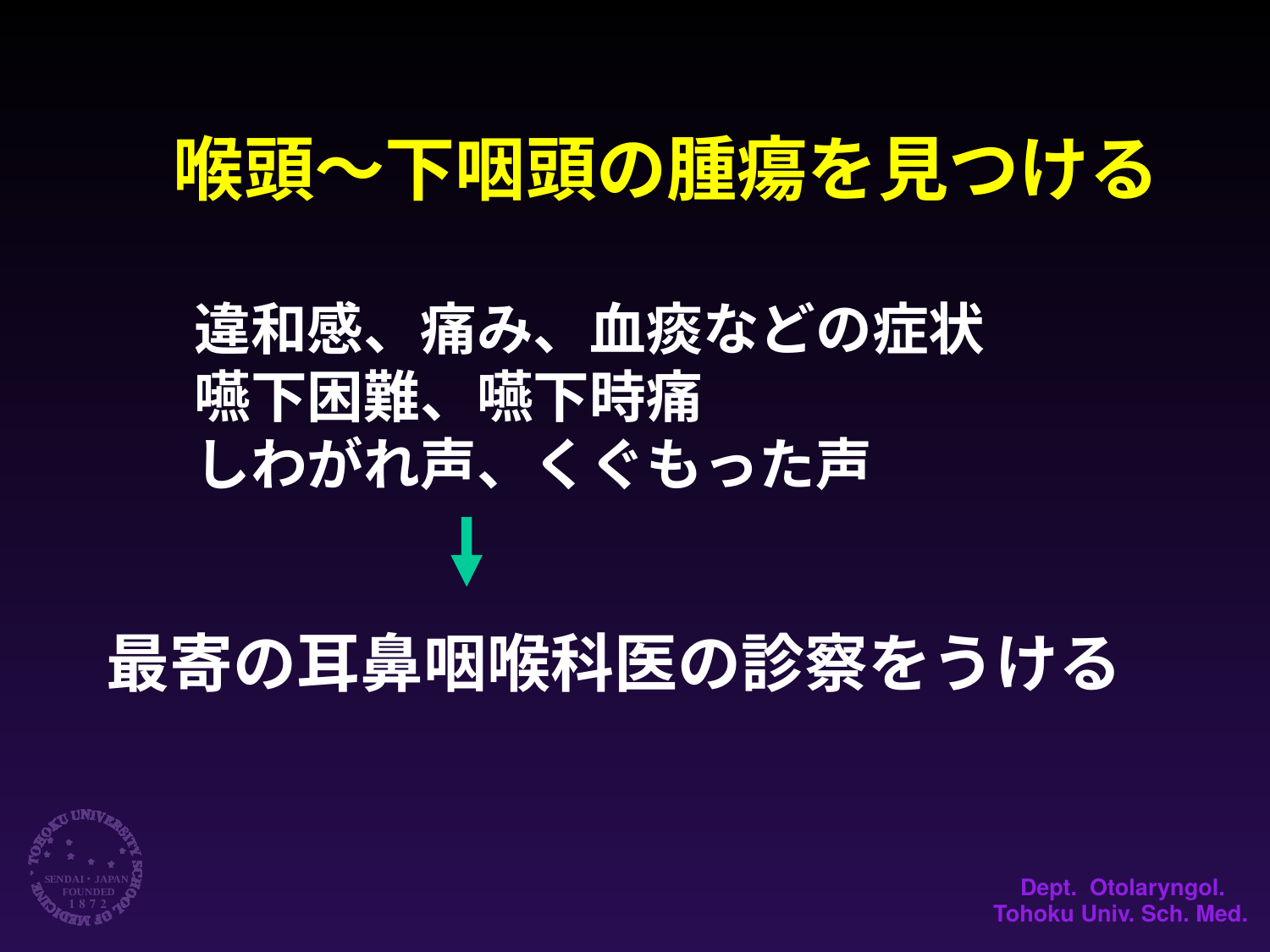

喉頭～下咽頭の腫瘍を見つける
違和感、痛み、血痰などの症状
嚥下困難、嚥下時痛
しわがれ声、くぐもった声

最寄の耳鼻咽喉科医の診察をうける